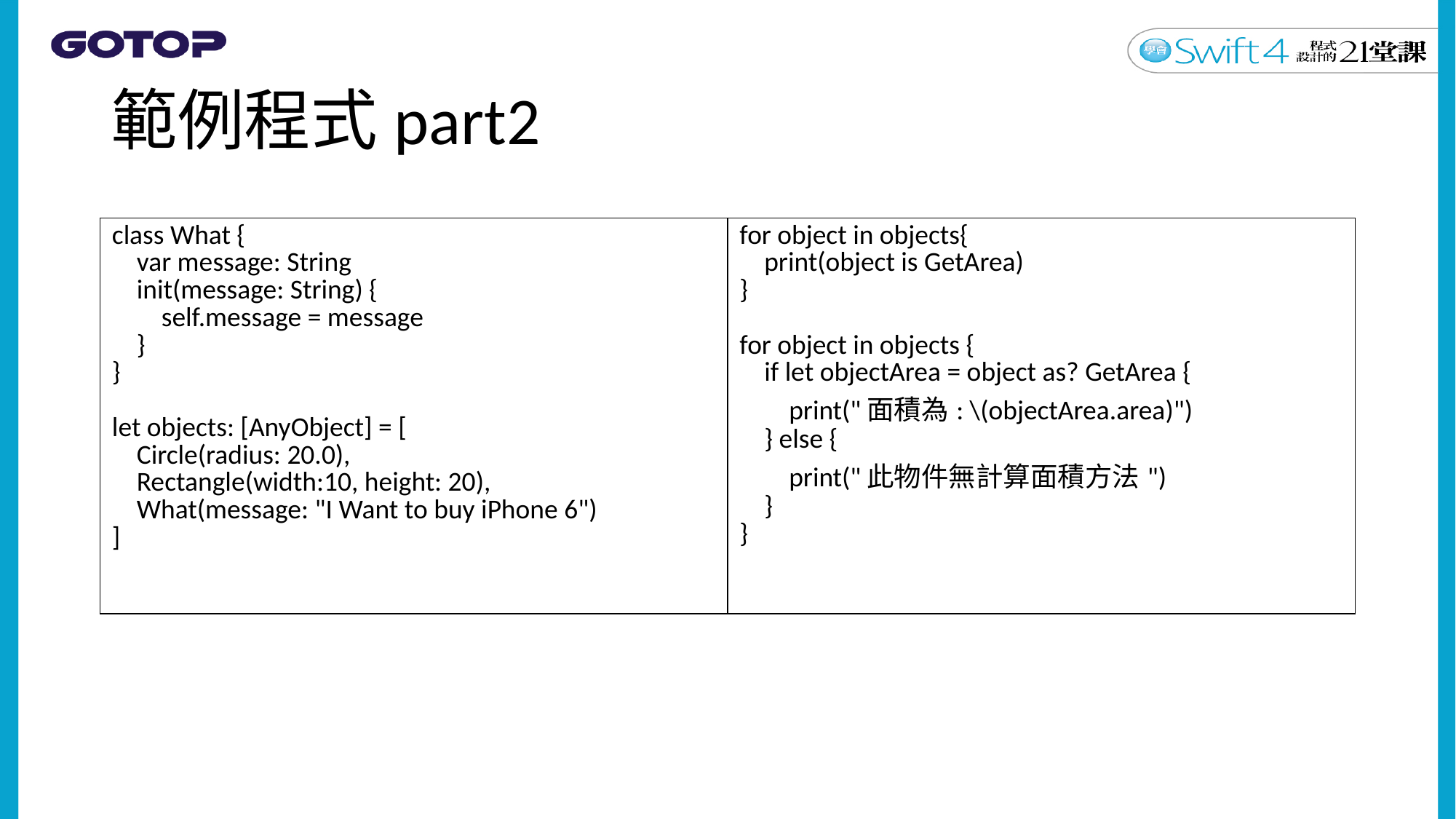

# 範例程式part2
| class What { var message: String init(message: String) { self.message = message } } let objects: [AnyObject] = [ Circle(radius: 20.0), Rectangle(width:10, height: 20), What(message: "I Want to buy iPhone 6") ] | for object in objects{ print(object is GetArea) } for object in objects { if let objectArea = object as? GetArea { print("面積為: \(objectArea.area)") } else { print("此物件無計算面積方法") } } |
| --- | --- |